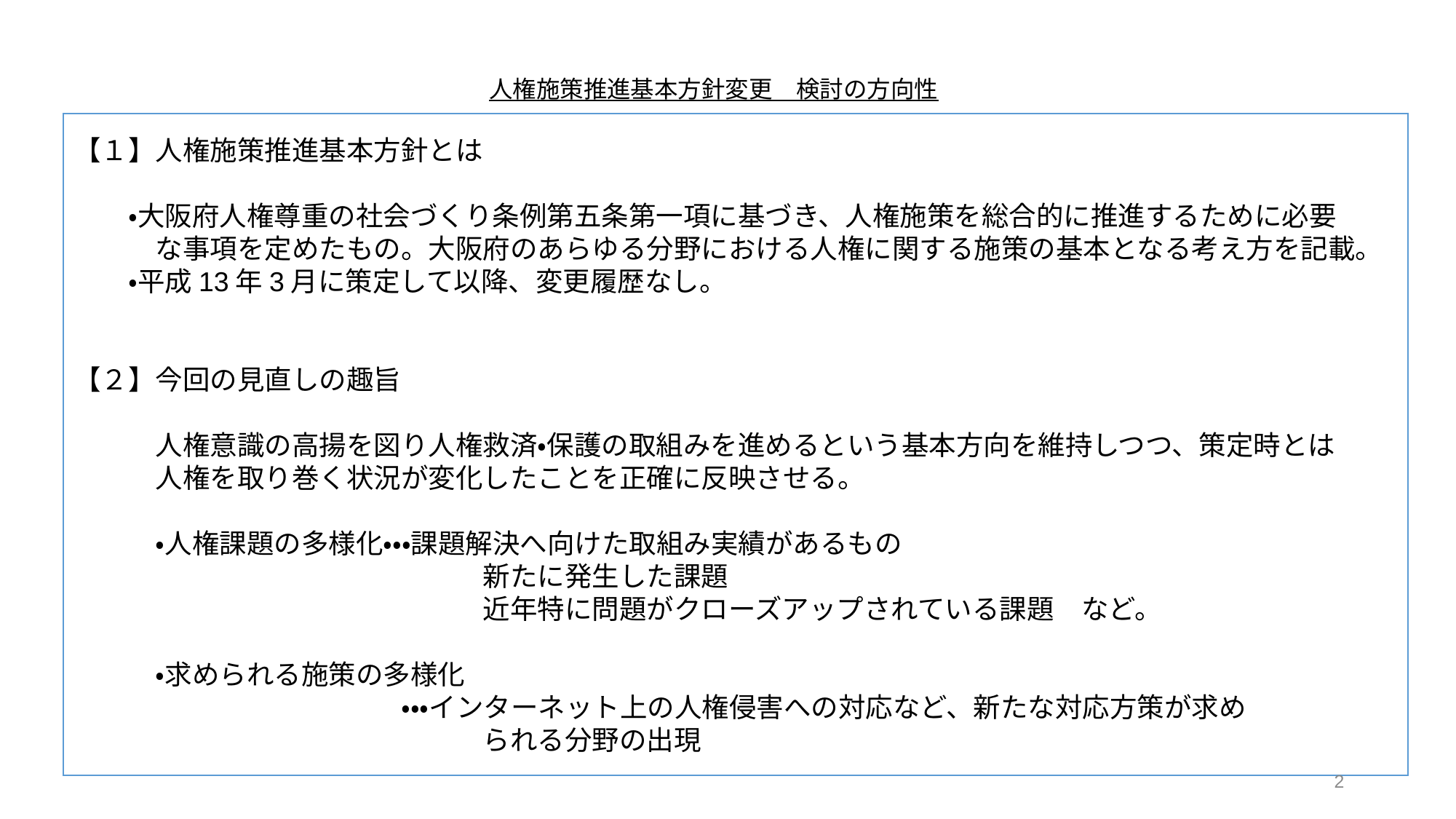

人権施策推進基本方針変更　検討の方向性
【１】人権施策推進基本方針とは

　　・大阪府人権尊重の社会づくり条例第五条第一項に基づき、人権施策を総合的に推進するために必要
　　　な事項を定めたもの。大阪府のあらゆる分野における人権に関する施策の基本となる考え方を記載。
　　・平成13年3月に策定して以降、変更履歴なし。

【２】今回の見直しの趣旨

　　　人権意識の高揚を図り人権救済・保護の取組みを進めるという基本方向を維持しつつ、策定時とは
　　　人権を取り巻く状況が変化したことを正確に反映させる。

　　　・人権課題の多様化・・・課題解決へ向けた取組み実績があるもの
　　　　　　　　　　　　　　　新たに発生した課題
　　　　　　　　　　　　　　　近年特に問題がクローズアップされている課題　など。

　　　・求められる施策の多様化
　　　　　　　　　　　　・・・インターネット上の人権侵害への対応など、新たな対応方策が求め
　　　　　　　　　　　　　　　られる分野の出現
2